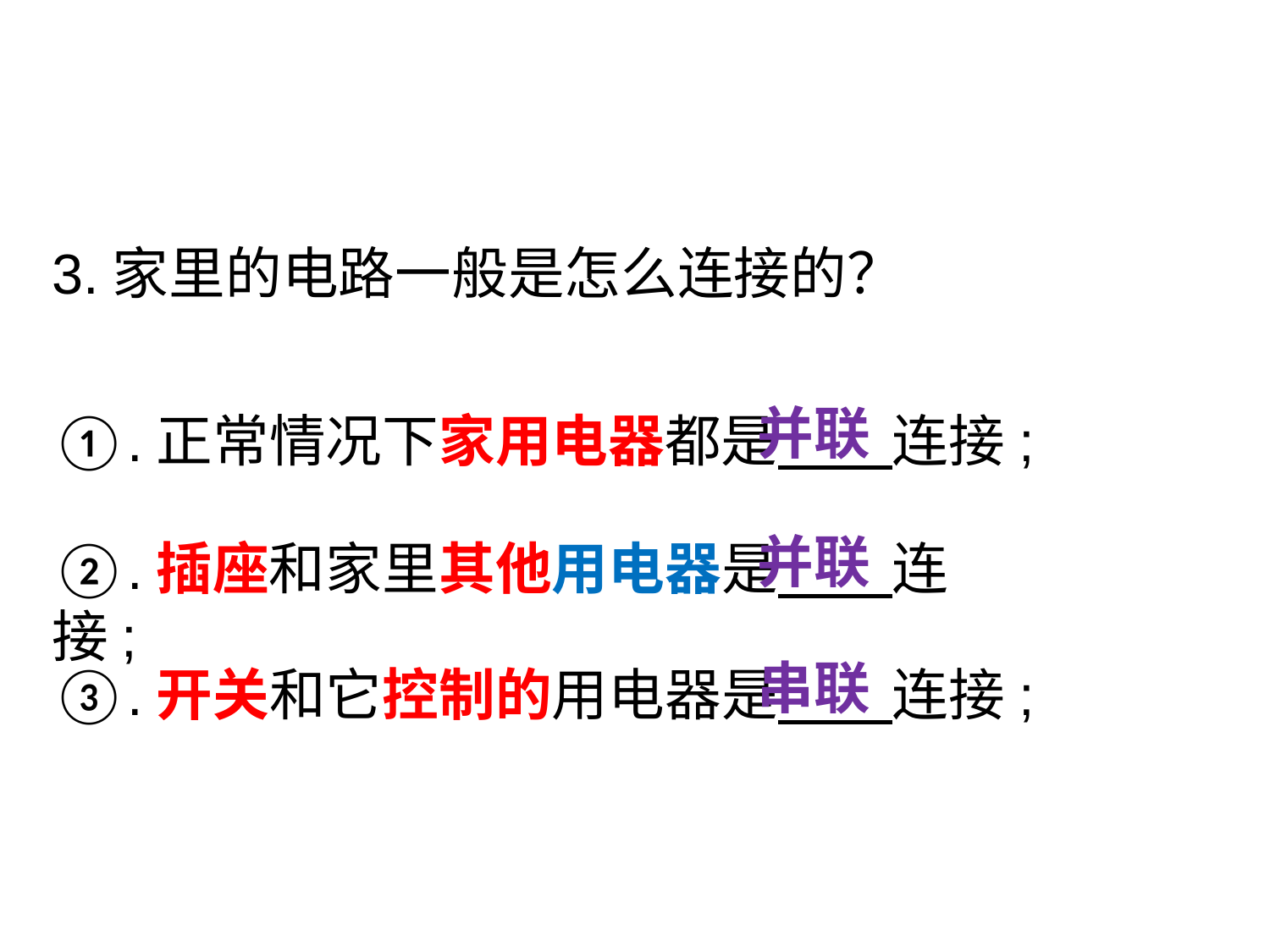

3.家里的电路一般是怎么连接的？
并联
①.正常情况下家用电器都是         连接;
并联
②.插座和家里其他用电器是         连接;
串联
③.开关和它控制的用电器是         连接;